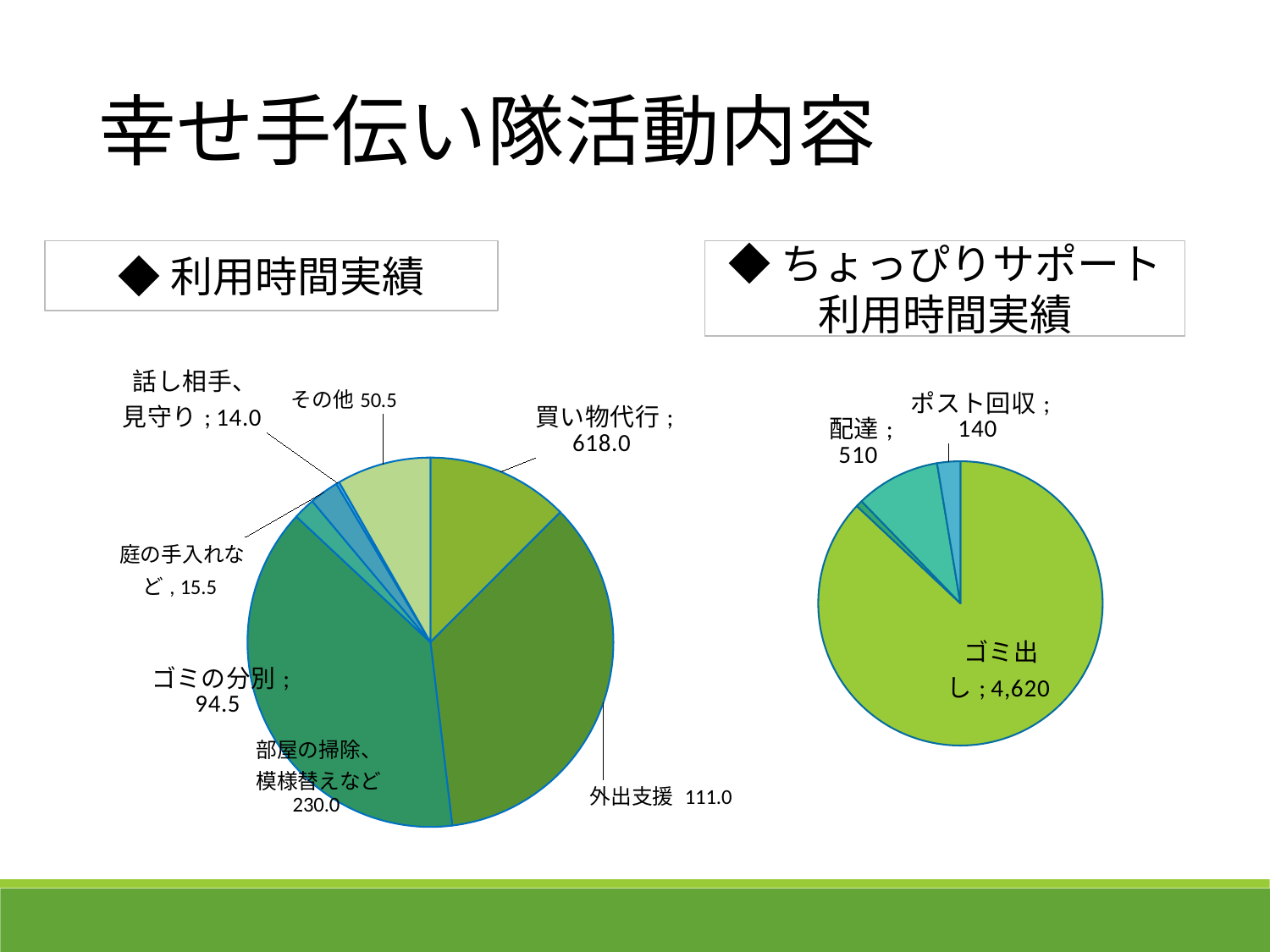

幸せ手伝い隊活動内容
|  |  |  |  |  |  |  |  |  |  |  |  |  |  |  |  |  |  |  |  |  |  |
| --- | --- | --- | --- | --- | --- | --- | --- | --- | --- | --- | --- | --- | --- | --- | --- | --- | --- | --- | --- | --- | --- |
|  |  |  |  |  |  |  |  |  |  |  |  |  |  |  |  |  |  |  |  |  |  |
|  |  |  |  |  |  |  |  |  |  |  |  |  |  |  |  |  |  |  |  |  |  |
|  |  |  |  |  |  |  |  |  |  |  |  |  |  |  |  |  |  |  |  |  |  |
|  |  |  |  |  |  |  |  |  |  |  |  |  |  |  |  |  |  |  |  |  |  |
|  |  |  |  |  |  |  |  |  |  |  |  |  |  |  |  |  |  |  |  |  |  |
|  |  |  |  |  |  |  |  |  |  |  |  |  |  |  |  |  |  |  |  |  |  |
|  |  |  |  |  |  |  |  |  |  |  |  |  |  |  |  |  |  |  |  |  |  |
|  |  |  |  |  |  |  |  |  |  |  |  |  |  |  |  |  |  |  |  |  |  |
|  |  |  |  |  |  |  |  |  |  |  |  |  |  |  |  |  |  |  |  |  |  |
|  |  |  |  |  |  |  |  |  |  |  |  |  |  |  |  |  |  |  |  |  |  |
|  |  |  |  |  |  |  |  |  |  |  |  |  |  |  |  |  |  |  |  |  |  |
|  |  |  |  |  |  |  |  |  |  |  |  |  |  |  |  |  |  |  |  |  |  |
|  |  |  |  |  |  |  |  |  |  |  |  |  |  |  |  |  |  |  |  |  |  |
|  |  |  |  |  |  |  |  |  |  |  |  |  |  |  |  |  |  |  |  |  |  |
|  |  |  |  |  |  |  |  |  |  |  |  |  |  |  |  |  |  |  |  |  |  |
|  |  |  |  |  |  |  |  |  |  |  |  |  |  |  |  |  |  |  |  |  |  |
|  |  |  |  |  |  |  |  |  |  |  |  |  |  |  |  |  |  |  |  |  |  |
|  |  |  |  |  |  |  |  |  |  |  |  |  |  |  |  |  |  |  |  |  |  |
|  |  |  |  |  |  |  |  |  |  |  |  |  |  |  |  |  |  |  |  |  |  |
|  |  |  |  |  |  |  |  |  |  |  |  |  |  |  |  |  |  |  |  |  |  |
|  |  |  |  |  |  |  |  |  |  |  |  |  |  |  |  |  |  |  |  |  |  |
|  |  |  |  |  |  |  |  |  |  |  |  |  |  |  |  |  |  |  |  |  |  |
|  |  |  |  |  |  |  |  |  |  |  |  |  |  |  |  |  |  |  |  |  |  |
|  |  |  |  |  |  |  |  |  |  |  |  |  |  |  |  |  |  |  |  |  |  |
|  |  |  |  |  |  |  |  |  |  |  |  |  |  |  |  |  |  |  |  |  |  |
|  |  |  |  |  |  |  |  |  |  |  |  |  |  |  |  |  |  |  |  |  |  |
|  |  |  |  |  |  |  |  |  |  |  |  |  |  |  |  |  |  |  |  |  |  |
|  |  |  |  |  |  |  |  |  |  |  |  |  |  |  |  |  |  |  |  |  |  |
|  |  |  |  |  |  |  |  |  |  |  |  |  |  |  |  |  |  |  |  |  |  |
|  |  |  |  |  |  |  |  |  |  |  |  |  |  |  |  |  |  |  |  |  |  |
|  |  |  |  |  |  |  |  |  |  |  |  |  |  |  |  |  |  |  |  |  |  |
|  |  |  |  |  |  |  |  |  |  |  |  |  |  |  |  |  |  |  |  |  |  |
|  |  |  |  |  |  |  |  |  |  |  |  |  |  |  |  |  |  |  |  |  |  |
|  |  |  |  |  |  |  |  |  |  |  |  |  |  |  |  |  |  |  |  |  |  |
|  |  |  |  |  |  |  |  |  |  |  |  |  |  |  |  |  |  |  |  |  |  |
|  |  |  |  |  |  |  |  |  |  |  |  |  |  |  |  |  |  |  |  |  |  |
|  |  |  |  |  |  |  |  |  |  |  |  |  |  |  |  |  |  |  |  |  |  |
|  |  |  |  |  |  |  |  |  |  |  |  |  |  |  |  |  |  |  |  |  |  |
|  |  |  |  |  |  |  |  |  |  |  |  |  |  |  |  |  |  |  |  |  |  |
|  |  |  |  |  |  |  |  |  |  |  |  |  |  |  |  |  |  |  |  |  |  |
|  |  |  |  |  |  |  |  |  |  |  |  |  |  |  |  |  |  |  |  |  |  |
|  |  |  |  |  |  |  |  |  |  |  |  |  |  |  |  |  |  |  |  |  |  |
|  |  |  |  |  |  |  |  |  |  |  |  |  |  |  |  |  |  |  |  |  |  |
|  |  |  |  |  |  |  |  |  |  |  |  |  |  |  |  |  |  |  |  |  |  |
◆利用時間実績
◆ちょっぴりサポート
利用時間実績

### Chart

| Category |  |
|---|---|
| 買い物代行 | 618.0 |
| 外出支援 | 1747.5 |
| 部屋の掃除、模様替え、電球取替等家の補修 | 1909.0 |
| ゴミの分別 | 94.5 |
| 庭の手入れ（草むしり、庭木剪定など）、雪かきなど | 126.5 |
| 話し相手、見守り | 14.0 |
| その他 | 409.0 |

### Chart

| Category |  |
|---|---|
| ゴミ出し | 4620.0 |
| 診察券 | 0.0 |
| 水やり | 40.0 |
| 配達 | 510.0 |
| ポスト回収 | 140.0 |